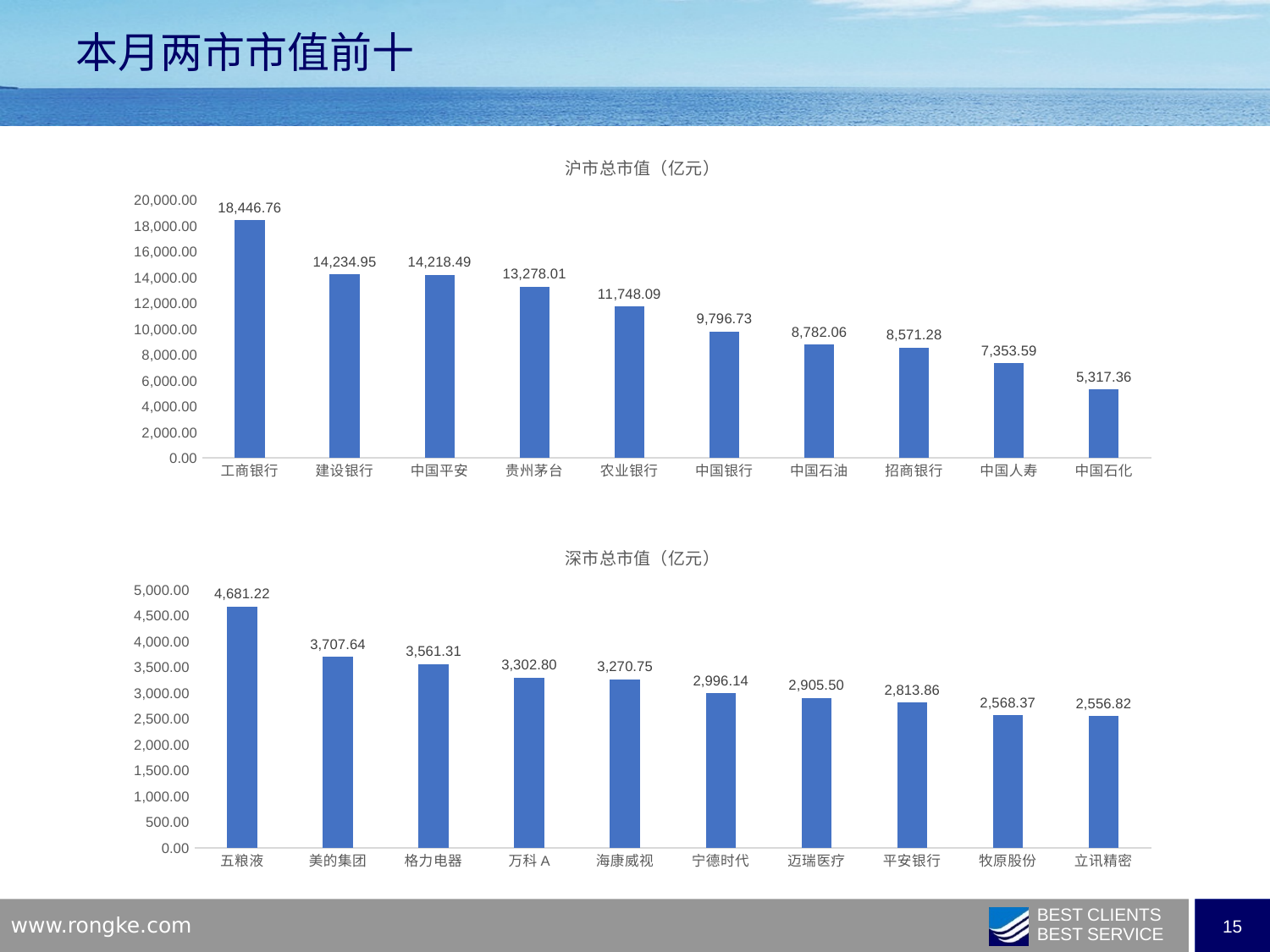

本月两市市值前十

### Chart: 沪市总市值（亿元）

| Category | 总市值（亿元） |
|---|---|
| 工商银行 | 18446.7586 |
| 建设银行 | 14234.9538 |
| 中国平安 | 14218.4922 |
| 贵州茅台 | 13278.0107 |
| 农业银行 | 11748.0886 |
| 中国银行 | 9796.734 |
| 中国石油 | 8782.0636 |
| 招商银行 | 8571.2788 |
| 中国人寿 | 7353.5915 |
| 中国石化 | 5317.3593 |

### Chart: 深市总市值（亿元）

| Category | 总市值（亿元） |
|---|---|
| 五粮液 | 4681.2193 |
| 美的集团 | 3707.6393 |
| 格力电器 | 3561.3127 |
| 万科A | 3302.801 |
| 海康威视 | 3270.7537 |
| 宁德时代 | 2996.1359 |
| 迈瑞医疗 | 2905.5021 |
| 平安银行 | 2813.8581 |
| 牧原股份 | 2568.3687 |
| 立讯精密 | 2556.8228 |